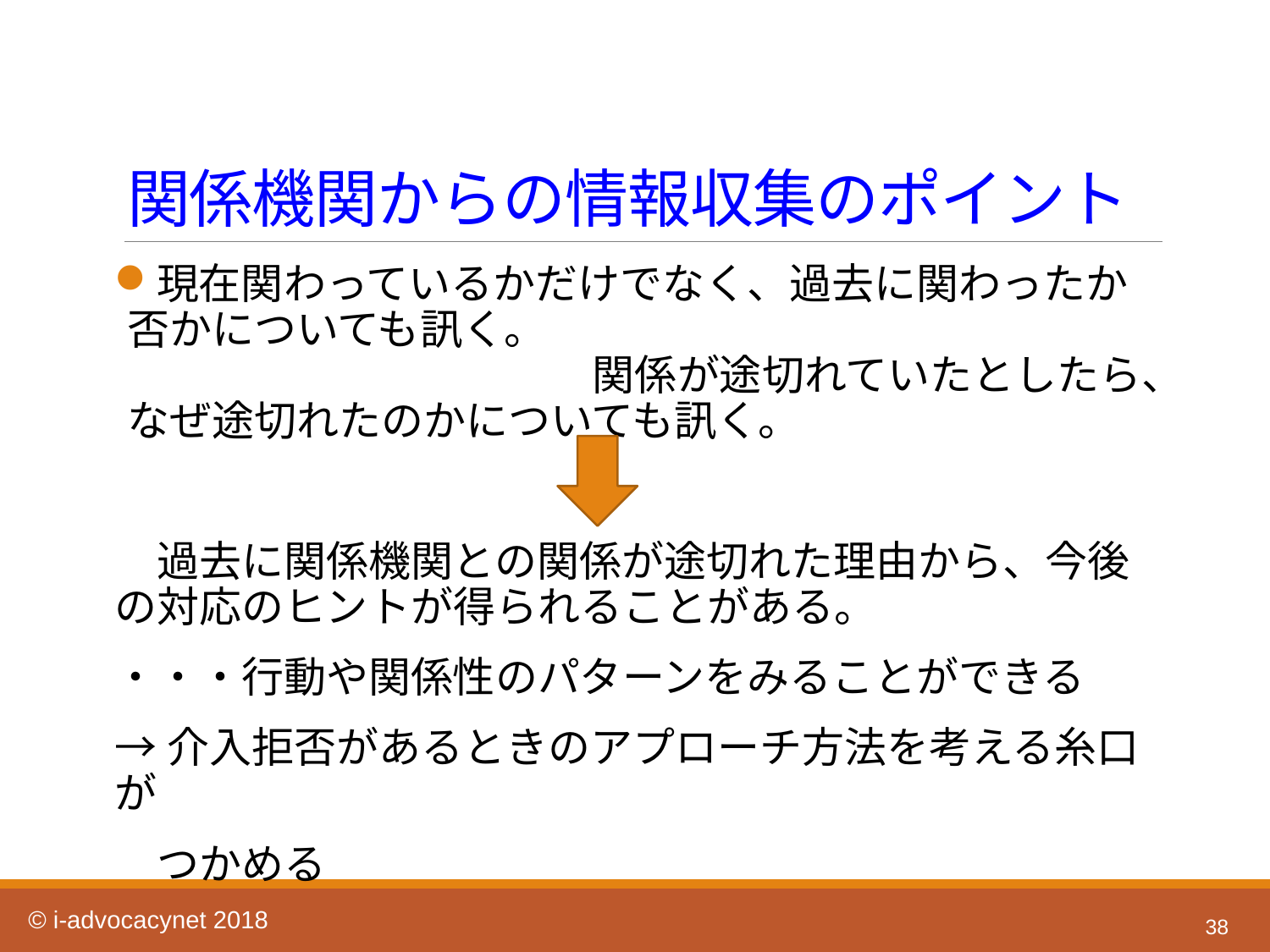

# 関係機関からの情報収集のポイント
現在関わっているかだけでなく、過去に関わったか否かについても訊く。　　　　　　　　　　　　　　　　　　　　　　　　　関係が途切れていたとしたら、なぜ途切れたのかについても訊く。

　過去に関係機関との関係が途切れた理由から、今後の対応のヒントが得られることがある。
・・・行動や関係性のパターンをみることができる
→介入拒否があるときのアプローチ方法を考える糸口が
　つかめる

38